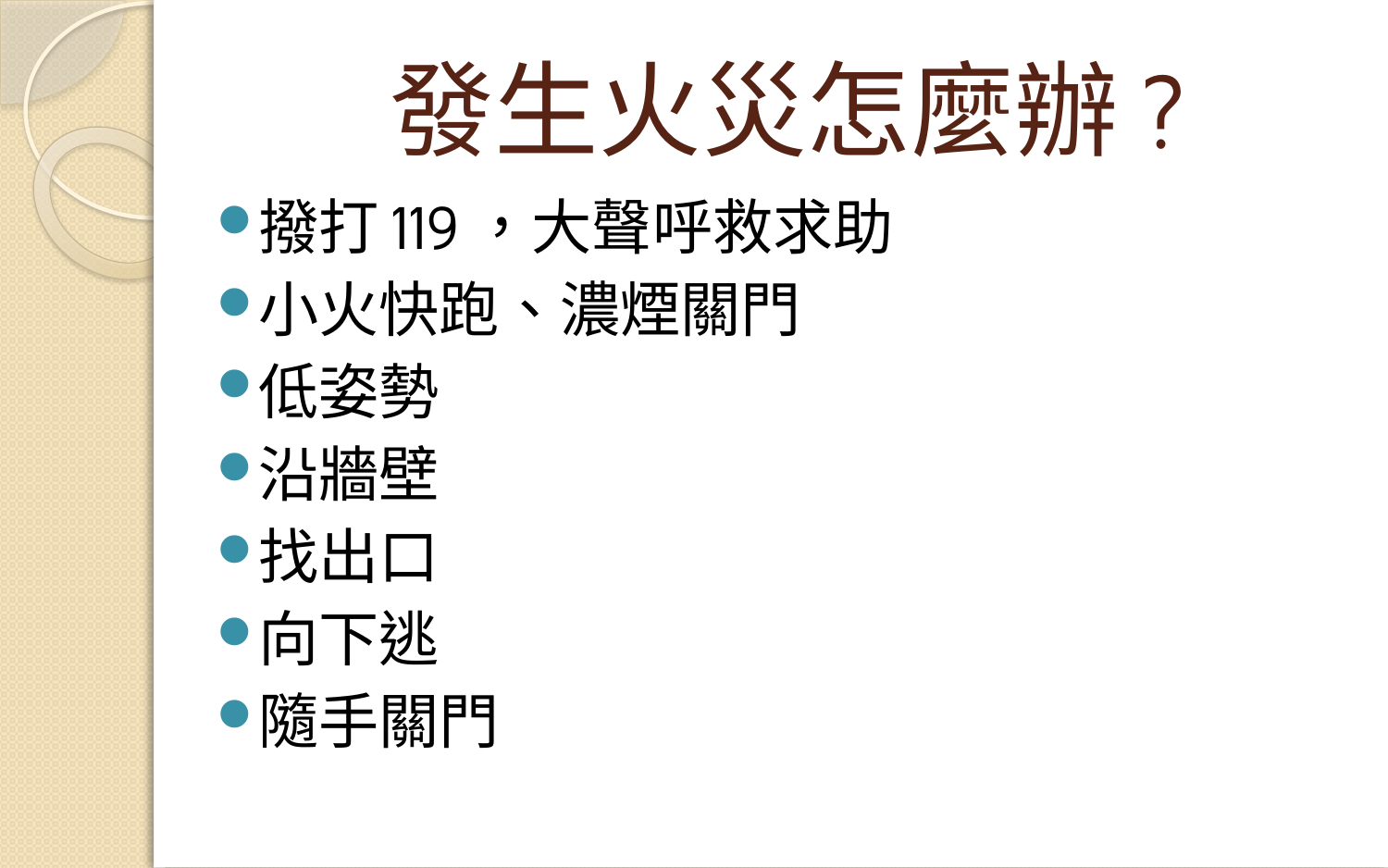

# 發生火災怎麼辦?
撥打119，大聲呼救求助
小火快跑、濃煙關門
低姿勢
沿牆壁
找出口
向下逃
隨手關門